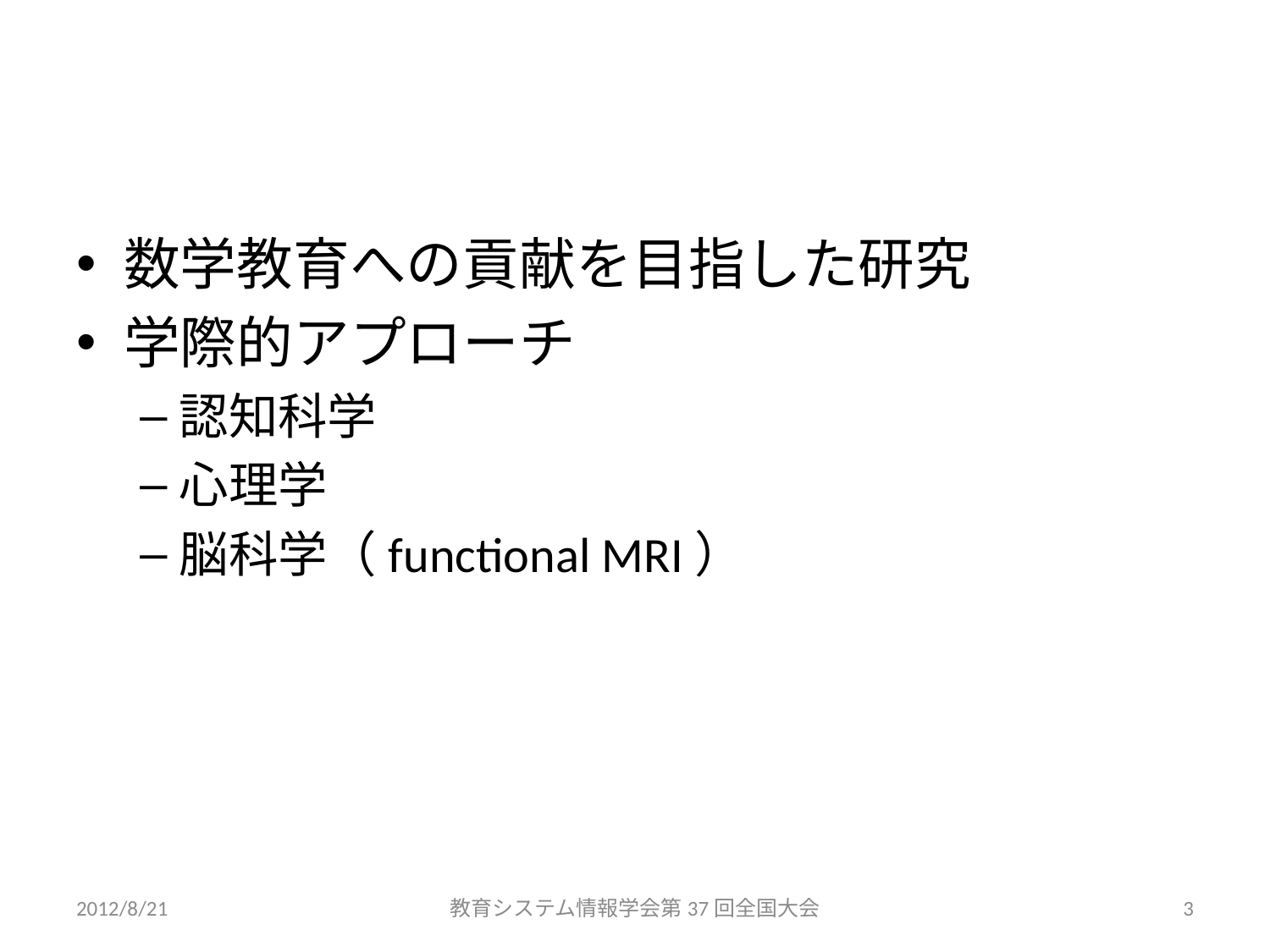

#
数学教育への貢献を目指した研究
学際的アプローチ
認知科学
心理学
脳科学（functional MRI）
2012/8/21
教育システム情報学会第37回全国大会
3